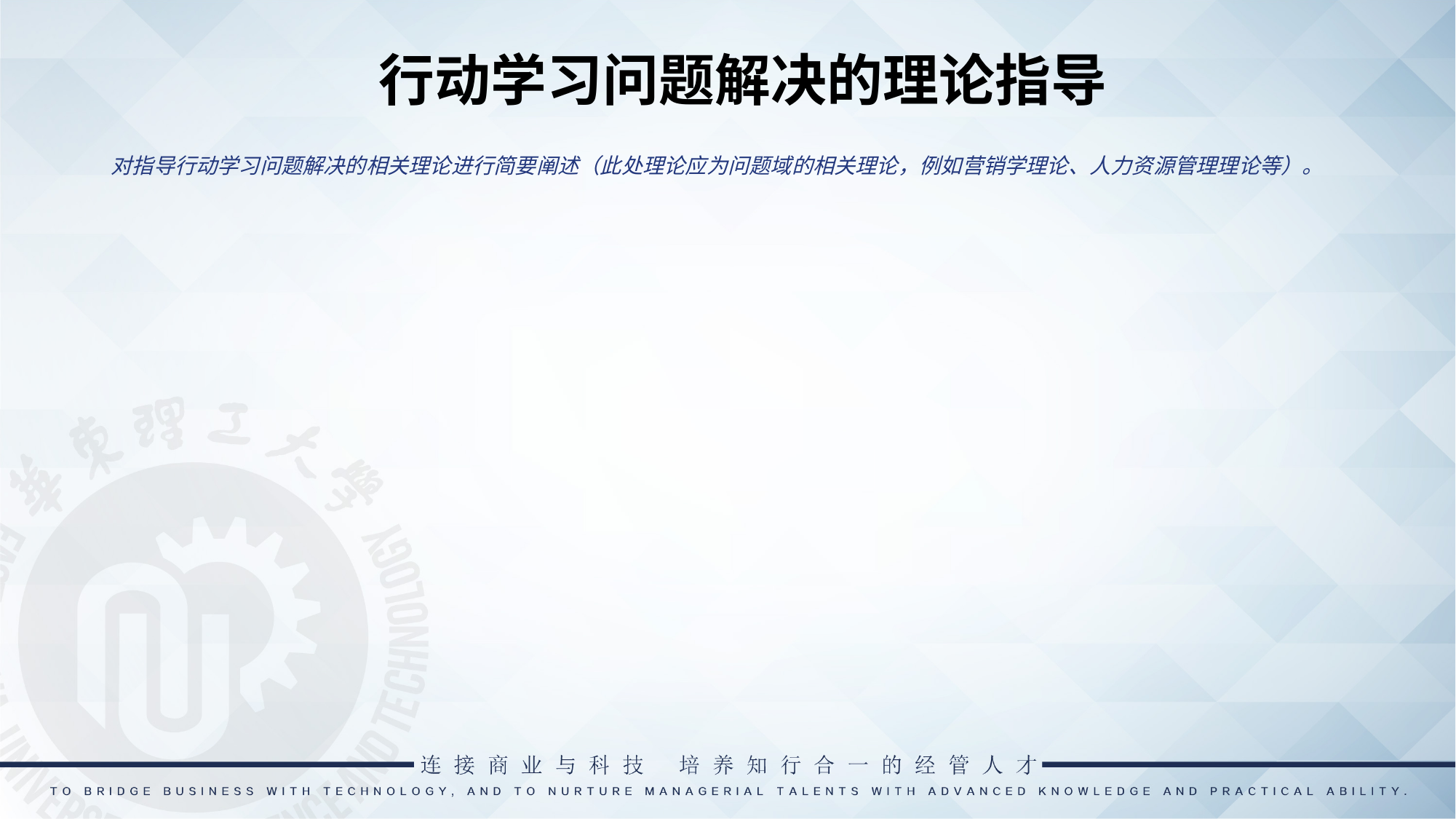

# 行动学习问题解决的理论指导
对指导行动学习问题解决的相关理论进行简要阐述（此处理论应为问题域的相关理论，例如营销学理论、人力资源管理理论等）。